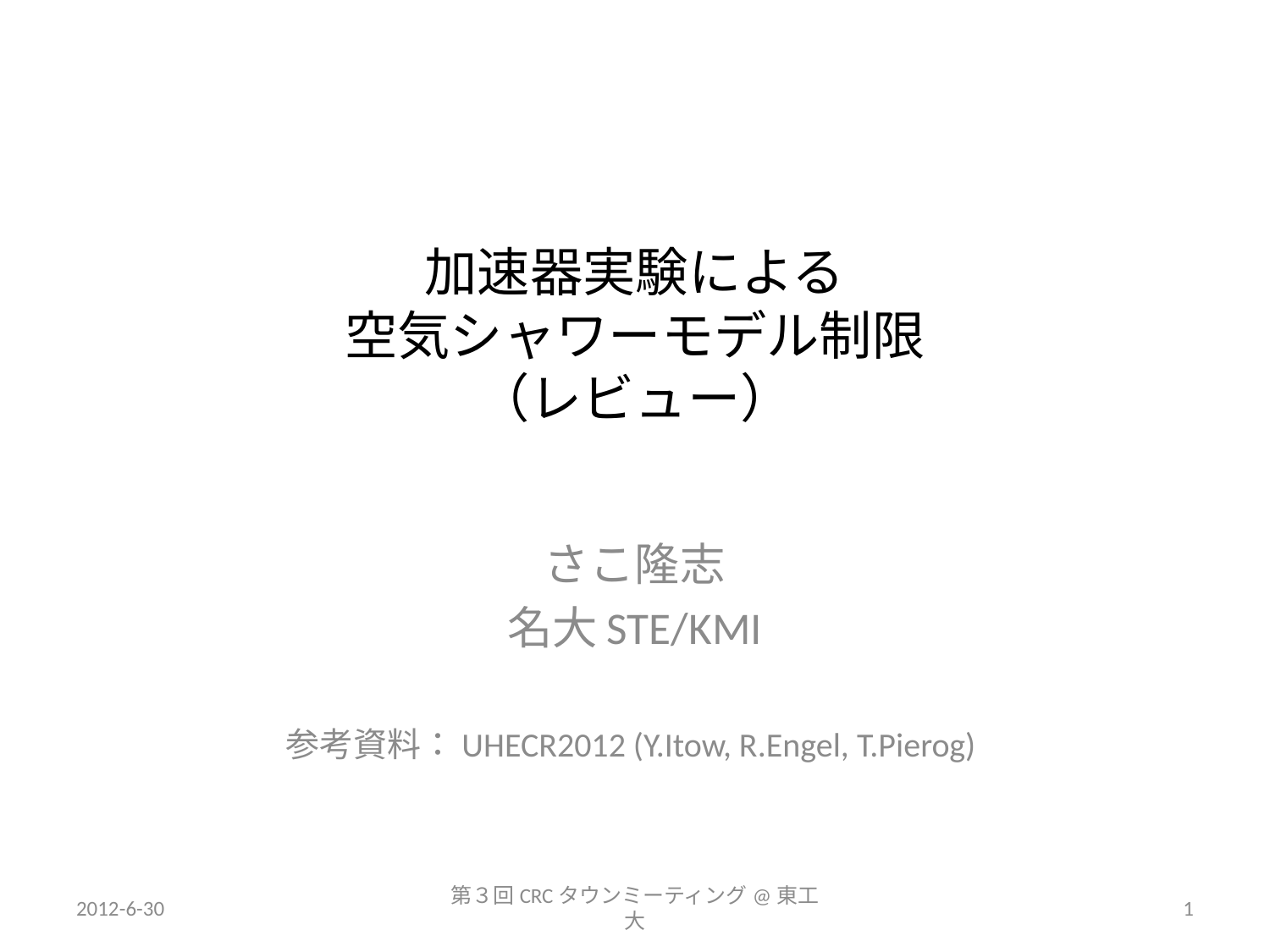

# 加速器実験による 空気シャワーモデル制限 （レビュー）
さこ隆志
名大STE/KMI

参考資料：UHECR2012 (Y.Itow, R.Engel, T.Pierog)
2012-6-30
第３回CRCタウンミーティング@東工大
1